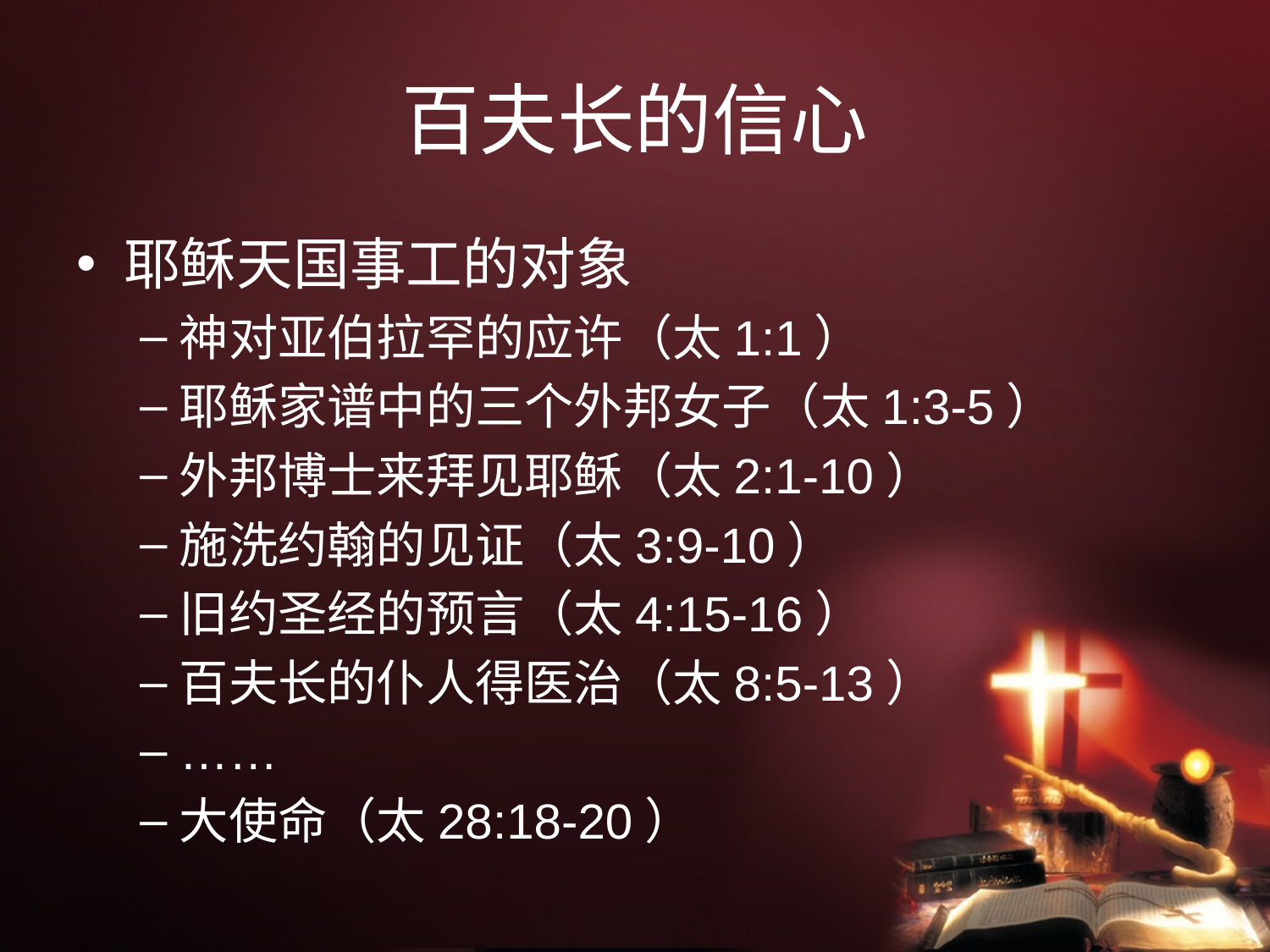

# 百夫长的信心
耶稣天国事工的对象
神对亚伯拉罕的应许（太1:1）
耶稣家谱中的三个外邦女子（太1:3-5）
外邦博士来拜见耶稣（太2:1-10）
施洗约翰的见证（太3:9-10）
旧约圣经的预言（太4:15-16）
百夫长的仆人得医治（太8:5-13）
……
大使命（太28:18-20）